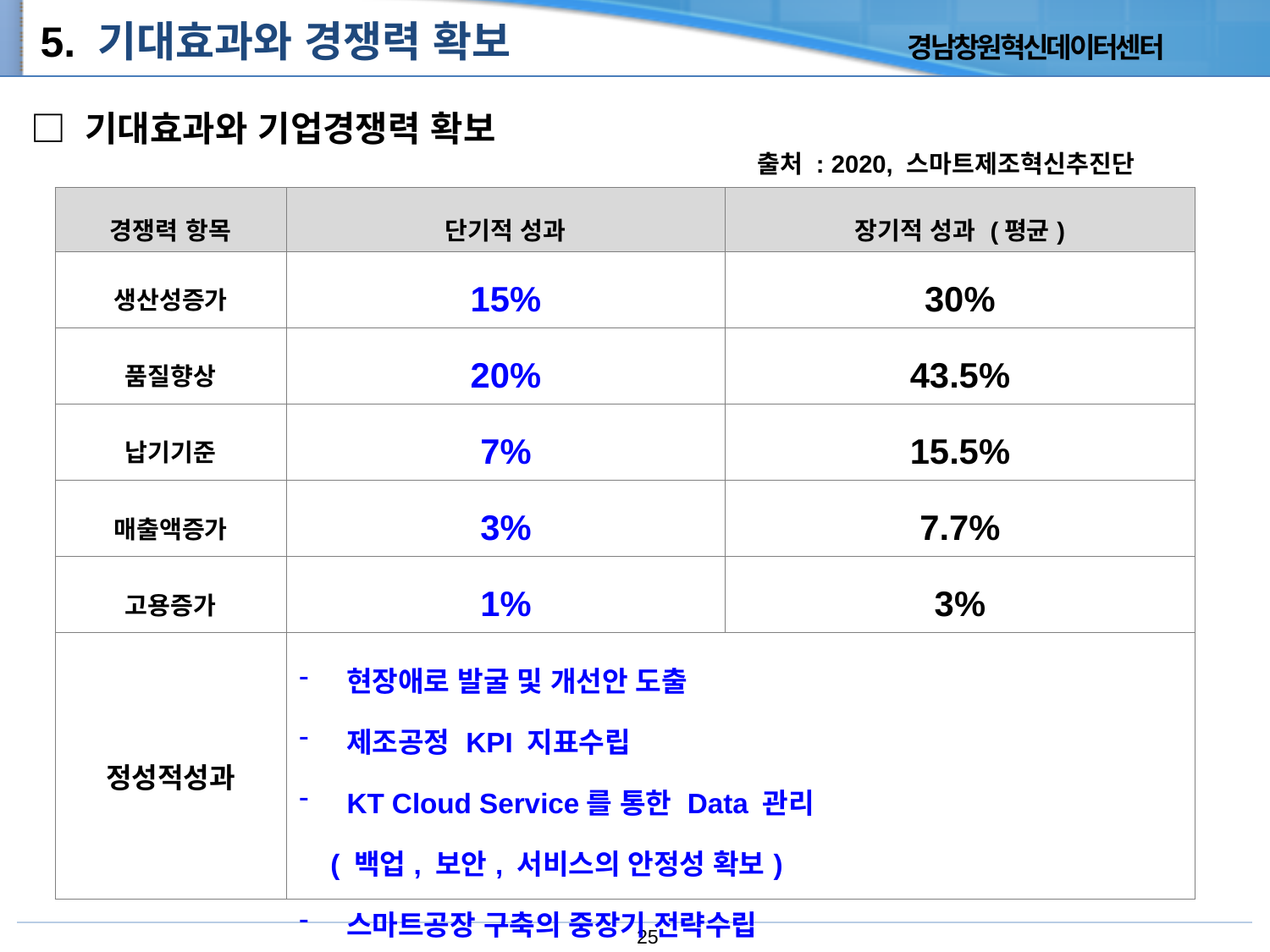

5. 기대효과와 경쟁력 확보
□ 기대효과와 기업경쟁력 확보
출처 : 2020, 스마트제조혁신추진단
| 경쟁력 항목 | 단기적 성과 | 장기적 성과 (평균) |
| --- | --- | --- |
| 생산성증가 | 15% | 30% |
| 품질향상 | 20% | 43.5% |
| 납기기준 | 7% | 15.5% |
| 매출액증가 | 3% | 7.7% |
| 고용증가 | 1% | 3% |
| 정성적성과 | 현장애로 발굴 및 개선안 도출 제조공정 KPI 지표수립 KT Cloud Service를 통한 Data 관리 ( 백업, 보안, 서비스의 안정성 확보) 스마트공장 구축의 중장기 전략수립 |  |
25